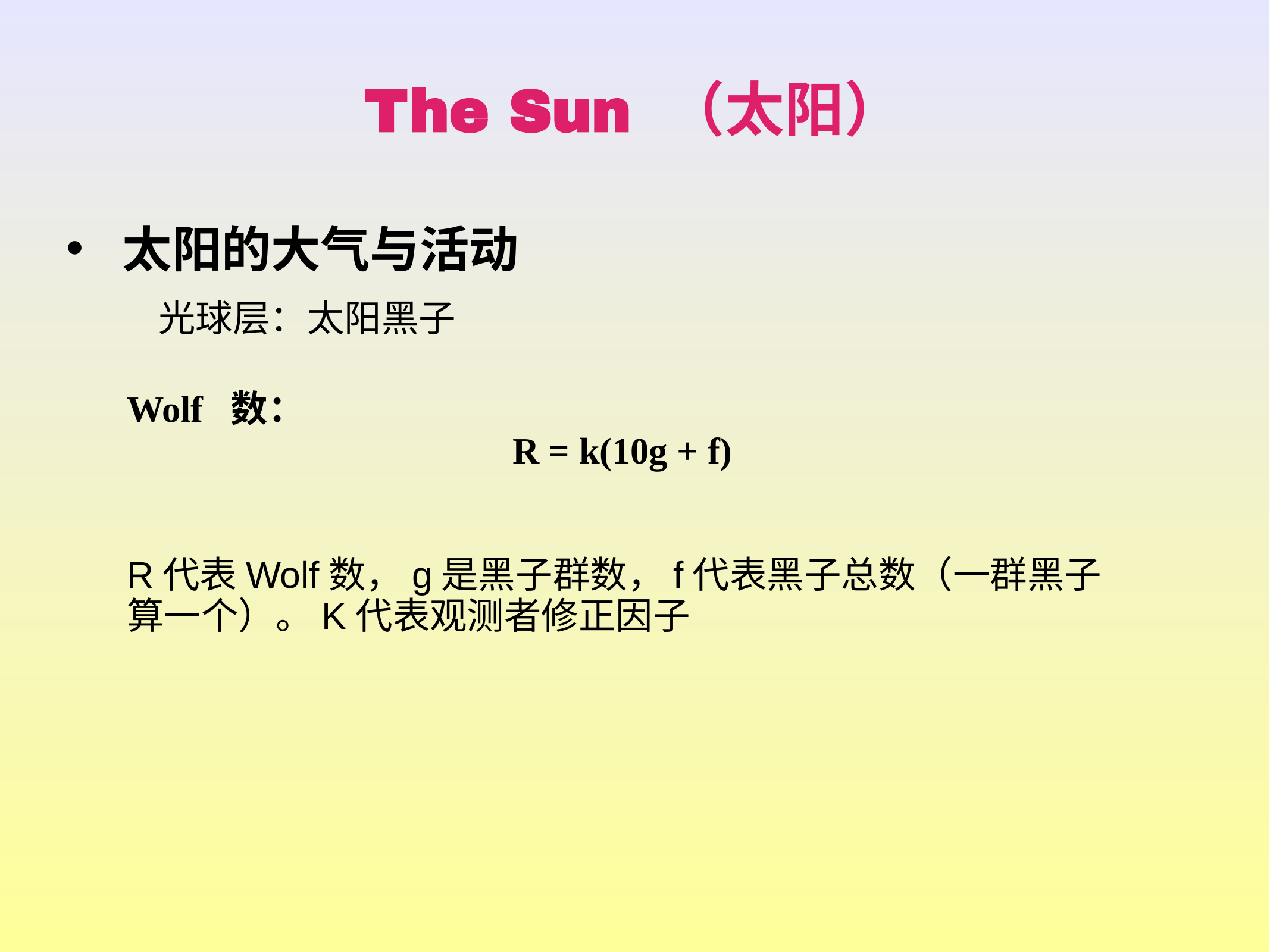

The Sun （太阳）
太阳的大气与活动

光球层：太阳黑子
Wolf  数：
R = k(10g + f)

R代表Wolf数，g是黑子群数，f代表黑子总数（一群黑子算一个）。K代表观测者修正因子